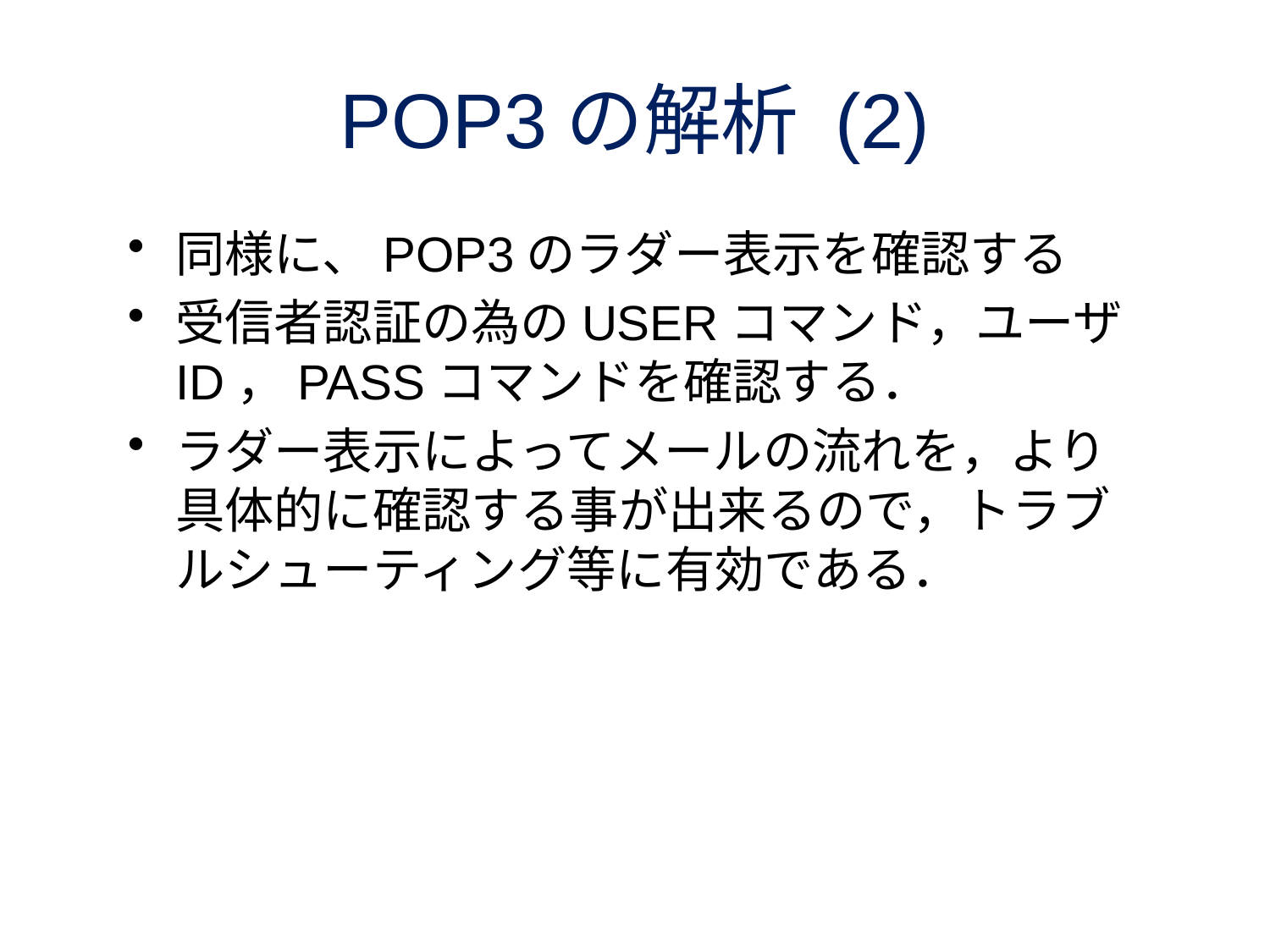

# POP3の解析 (2)
同様に、POP3のラダー表示を確認する
受信者認証の為のUSERコマンド，ユーザID，PASSコマンドを確認する．
ラダー表示によってメールの流れを，より具体的に確認する事が出来るので，トラブルシューティング等に有効である．